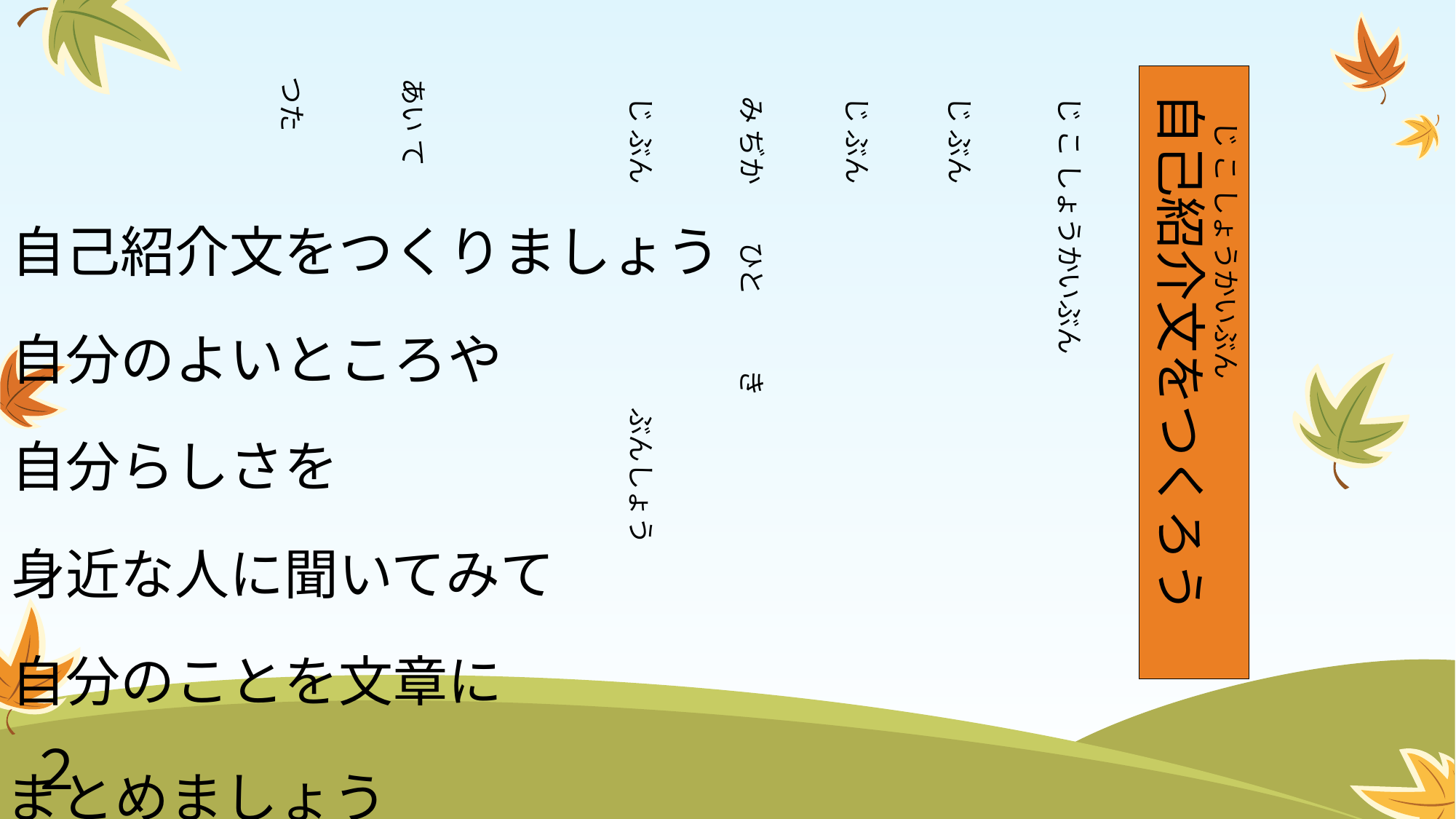

自己紹介文をつくりましょう
自分のよいところや
自分らしさを
身近な人に聞いてみて
自分のことを文章に
まとめましょう
相手にどんなことを
伝えたいですか？

つた
 自己紹介文をつくろう
あい て
じ ぶん
み ぢか
じ ぶん
じ ぶん
じ こ しょうかいぶん
じ こ しょうかいぶん
ひと
き
ぶんしょう
２